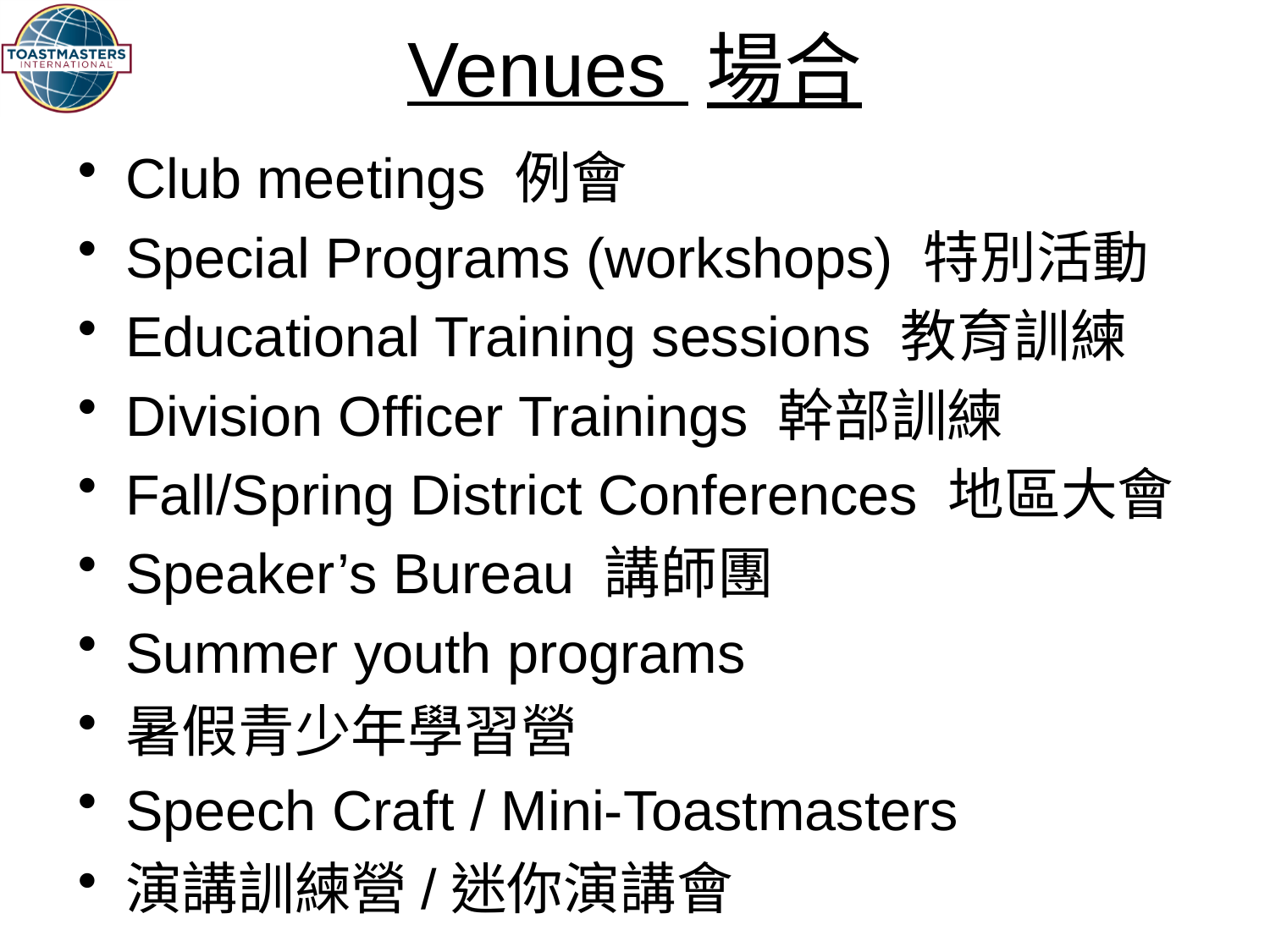

# Venues 場合
Club meetings 例會
Special Programs (workshops) 特別活動
Educational Training sessions 教育訓練
Division Officer Trainings 幹部訓練
Fall/Spring District Conferences 地區大會
Speaker’s Bureau 講師團
Summer youth programs
暑假青少年學習營
Speech Craft / Mini-Toastmasters
演講訓練營/迷你演講會